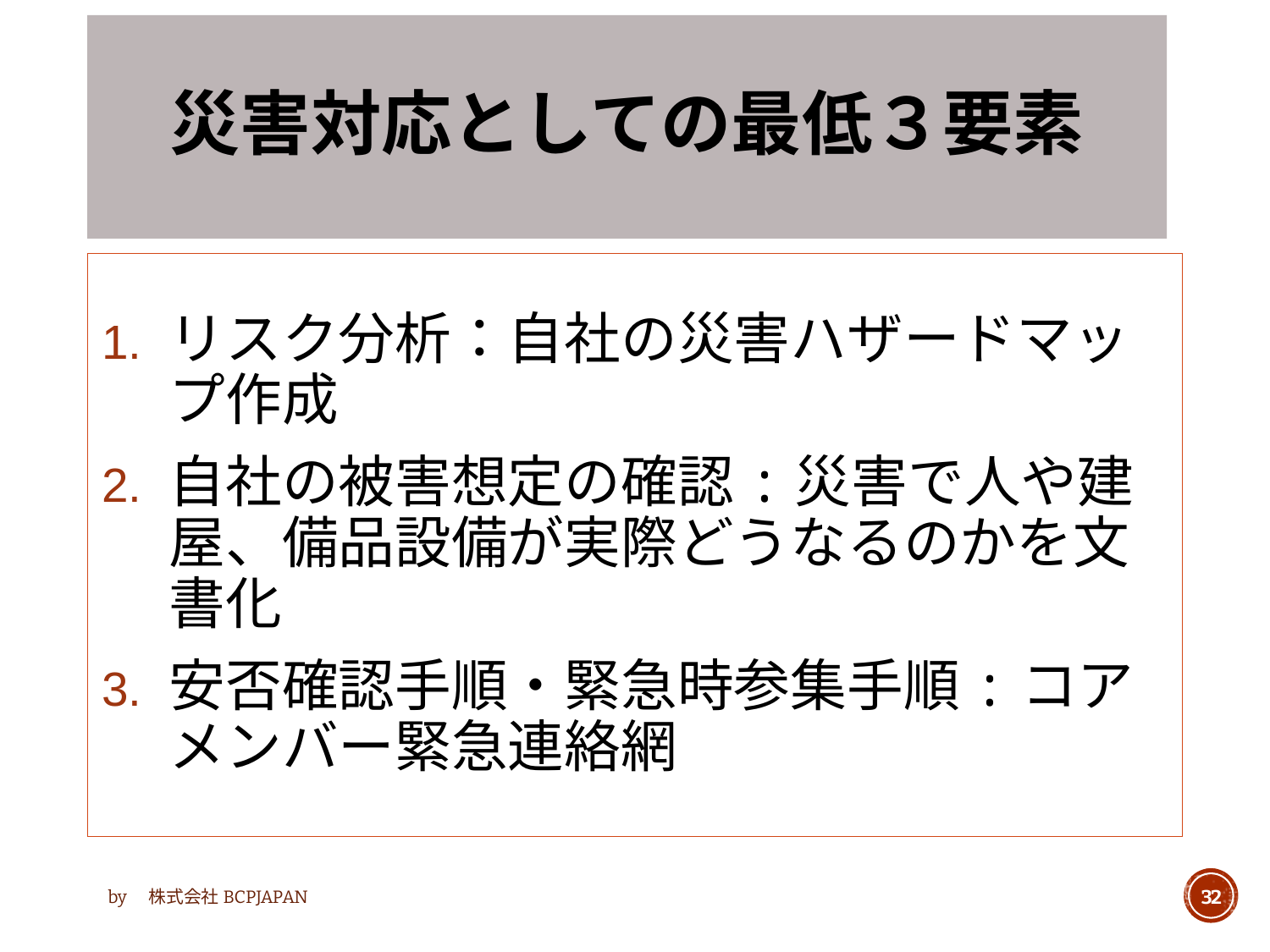

# 災害対応としての最低３要素
リスク分析：自社の災害ハザードマップ作成
自社の被害想定の確認:災害で人や建屋、備品設備が実際どうなるのかを文書化
安否確認手順・緊急時参集手順:コアメンバー緊急連絡網
by　株式会社BCPJAPAN
32